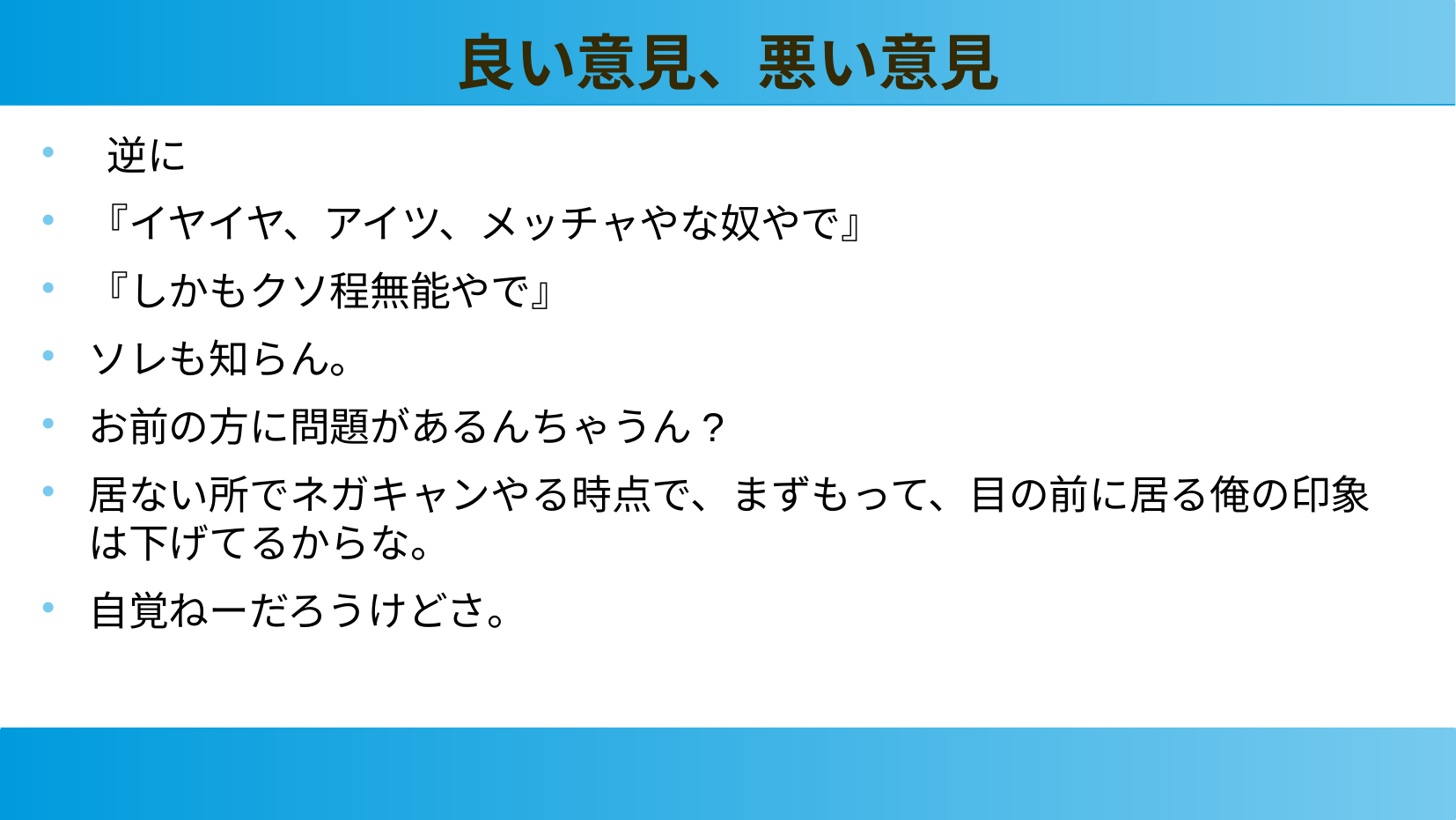

良い意見、悪い意見
 逆に
『イヤイヤ、アイツ、メッチャやな奴やで』
『しかもクソ程無能やで』
ソレも知らん。
お前の方に問題があるんちゃうん?
居ない所でネガキャンやる時点で、まずもって、目の前に居る俺の印象は下げてるからな。
自覚ねーだろうけどさ。